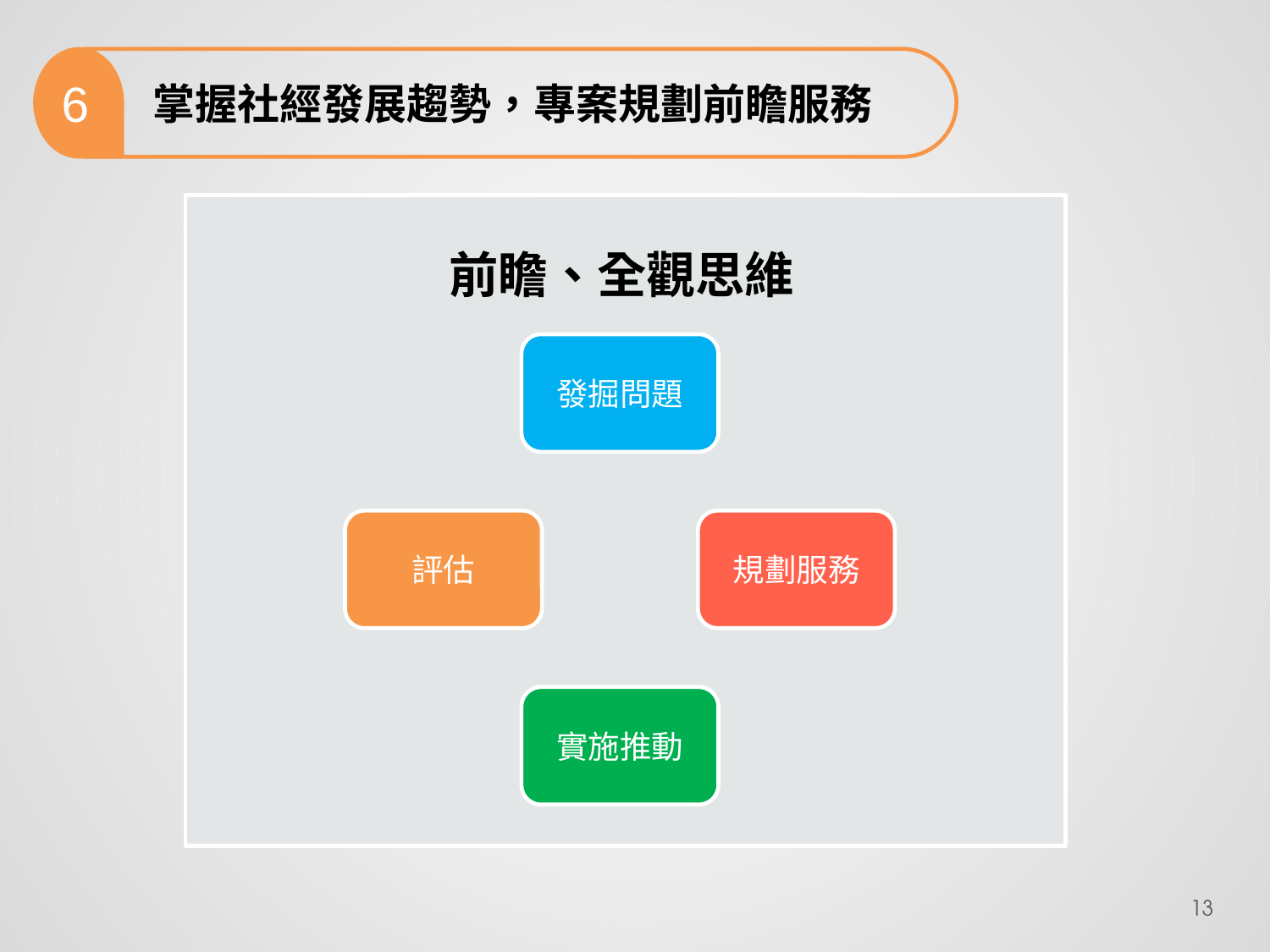

6
掌握社經發展趨勢，專案規劃前瞻服務

前瞻、全觀思維
發掘問題
規劃服務
實施推動
評估
13